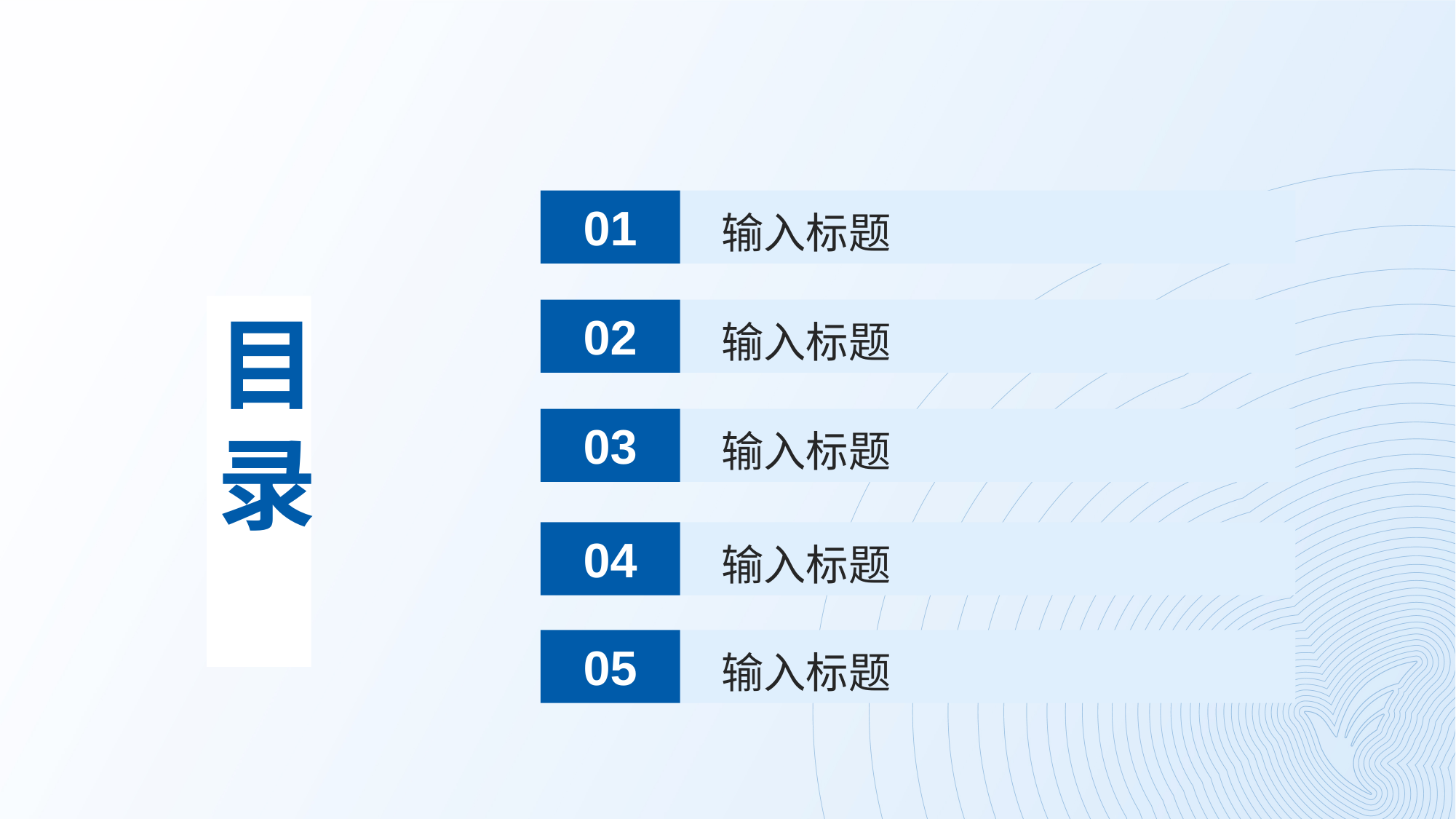

01
输入标题
目录

02
输入标题

03
输入标题

04
输入标题

05
输入标题